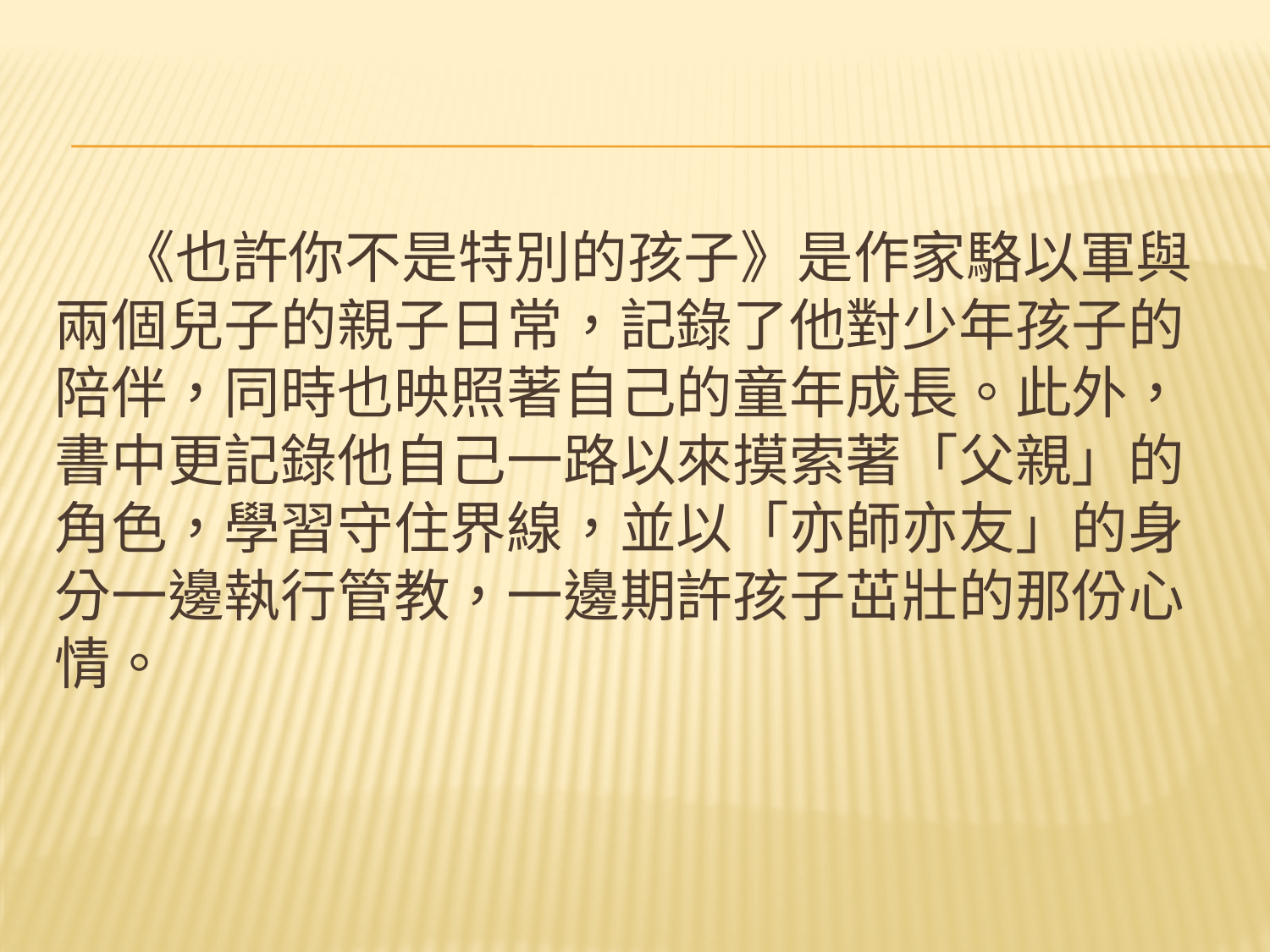

#
    《也許你不是特別的孩子》是作家駱以軍與兩個兒子的親子日常，記錄了他對少年孩子的陪伴，同時也映照著自己的童年成長。此外，書中更記錄他自己一路以來摸索著「父親」的角色，學習守住界線，並以「亦師亦友」的身分一邊執行管教，一邊期許孩子茁壯的那份心情。